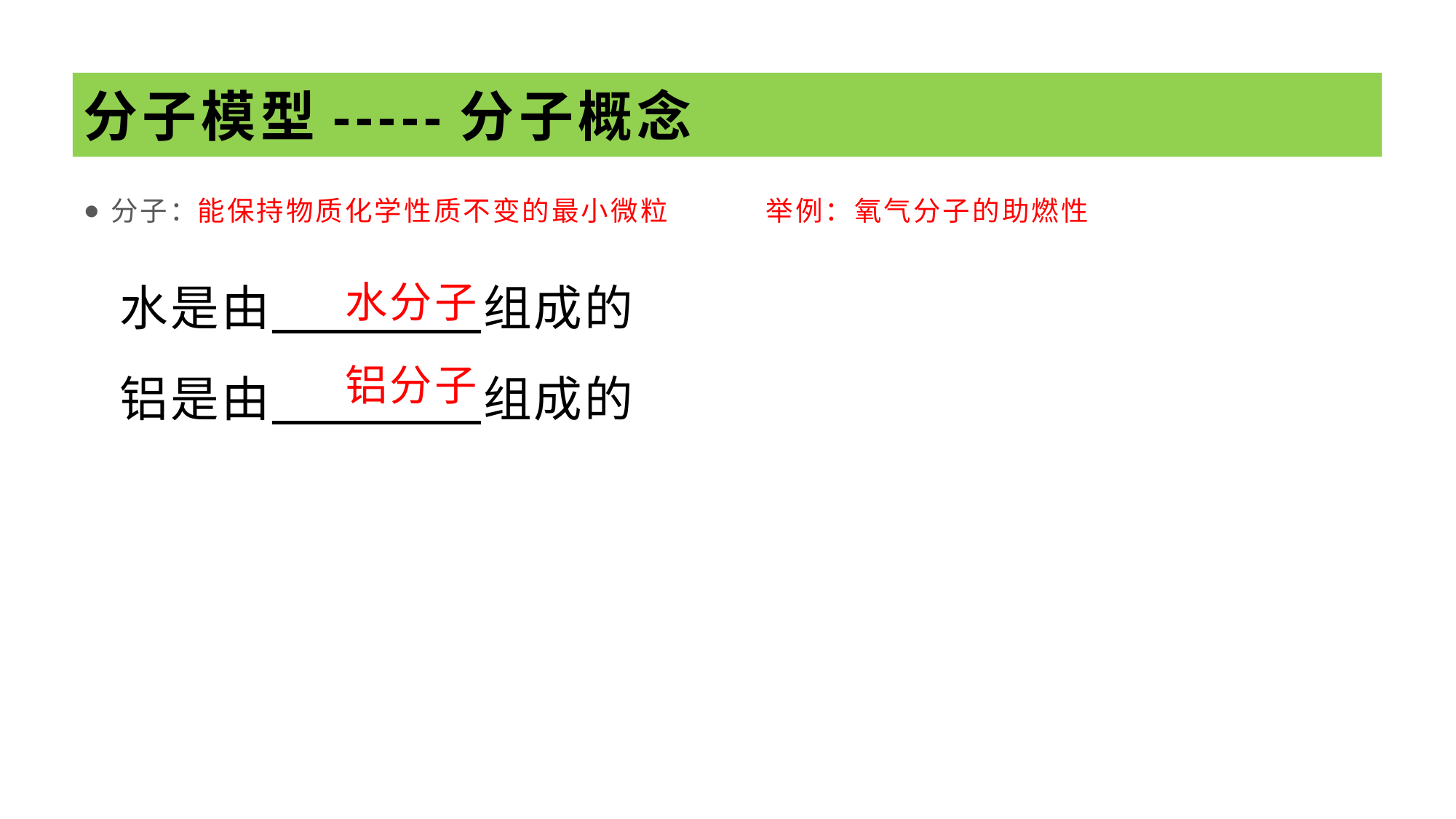

# 分子模型-----分子概念
分子：
能保持物质化学性质不变的最小微粒
举例：氧气分子的助燃性
水是由                组成的
铝是由                组成的

水分子
铝分子